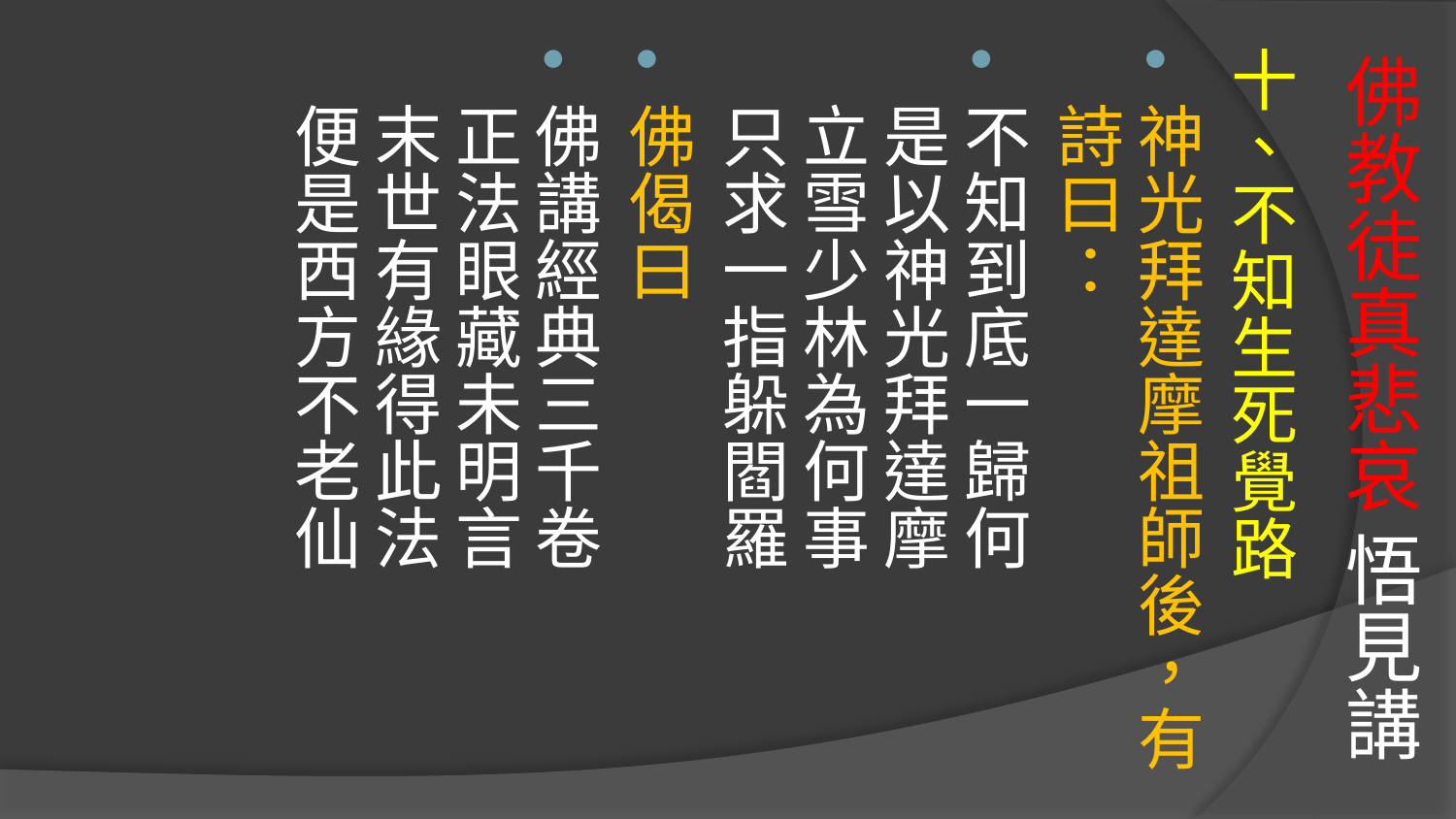

# 佛教徒真悲哀 悟見講
十、不知生死覺路
神光拜達摩祖師後，有詩曰：
不知到底一歸何 
是以神光拜達摩
立雪少林為何事 
只求一指躲閻羅
佛偈曰
佛講經典三千卷 
正法眼藏未明言 
末世有緣得此法 
便是西方不老仙